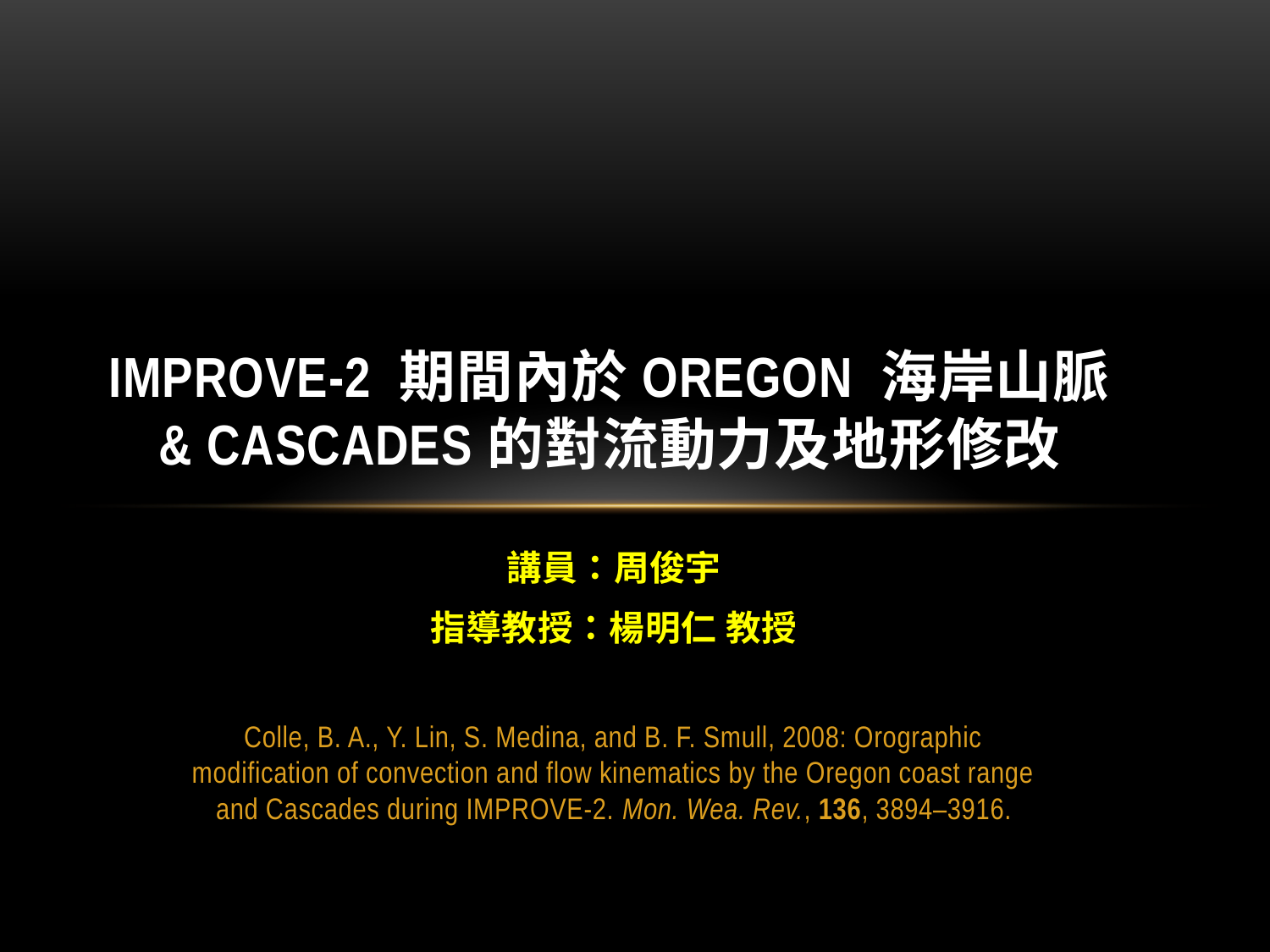

# IMPROVE-2 期間內於Oregon 海岸山脈 & Cascades的對流動力及地形修改
講員：周俊宇
指導教授：楊明仁 教授

Colle, B. A., Y. Lin, S. Medina, and B. F. Smull, 2008: Orographic modification of convection and flow kinematics by the Oregon coast range and Cascades during IMPROVE-2. Mon. Wea. Rev., 136, 3894–3916.